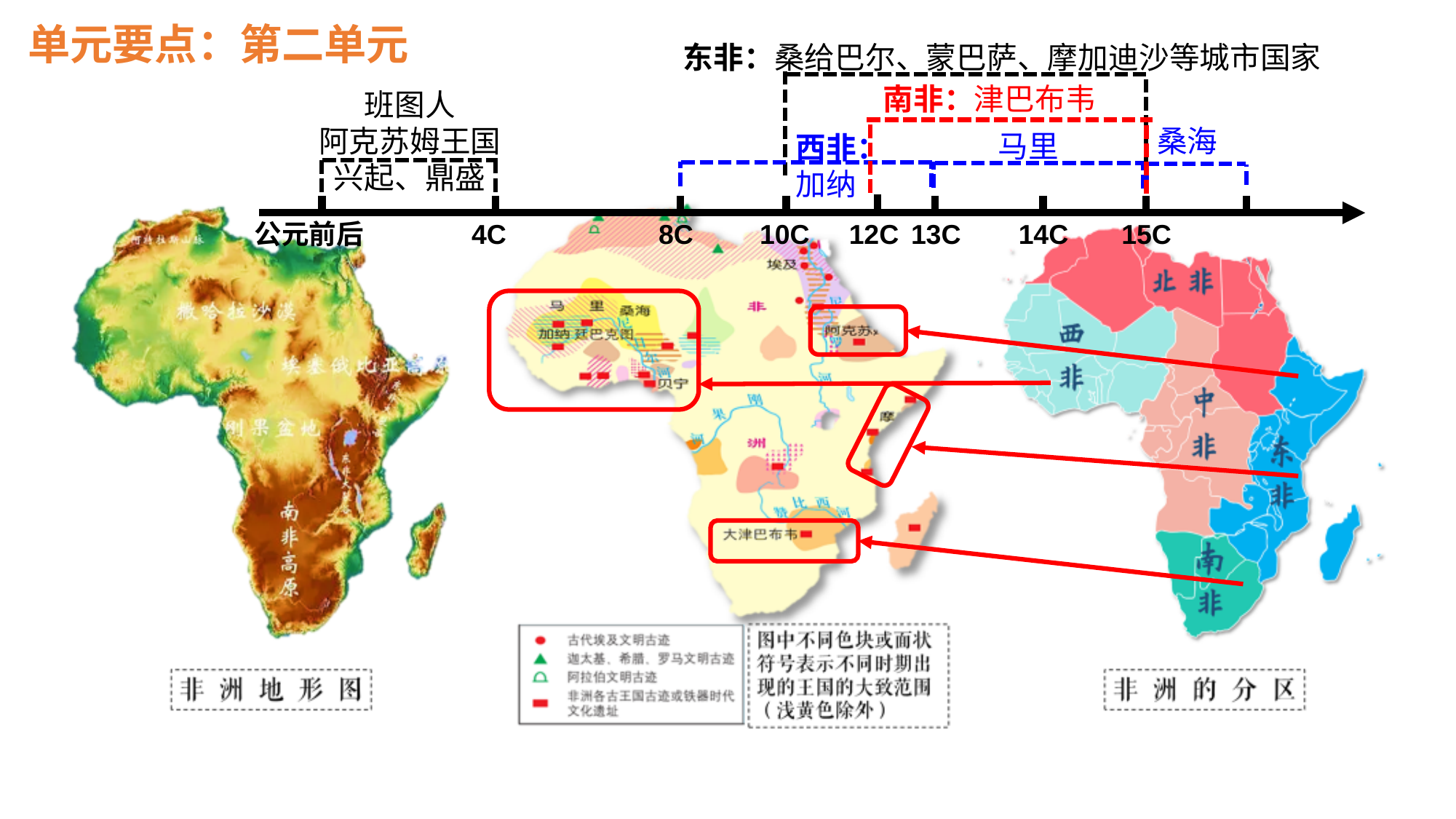

单元要点：第二单元
东非：桑给巴尔、蒙巴萨、摩加迪沙等城市国家
南非：津巴布韦
班图人
阿克苏姆王国
兴起、鼎盛
桑海
马里
西非：加纳
公元前后
4C
8C
10C
13C
14C
15C
12C